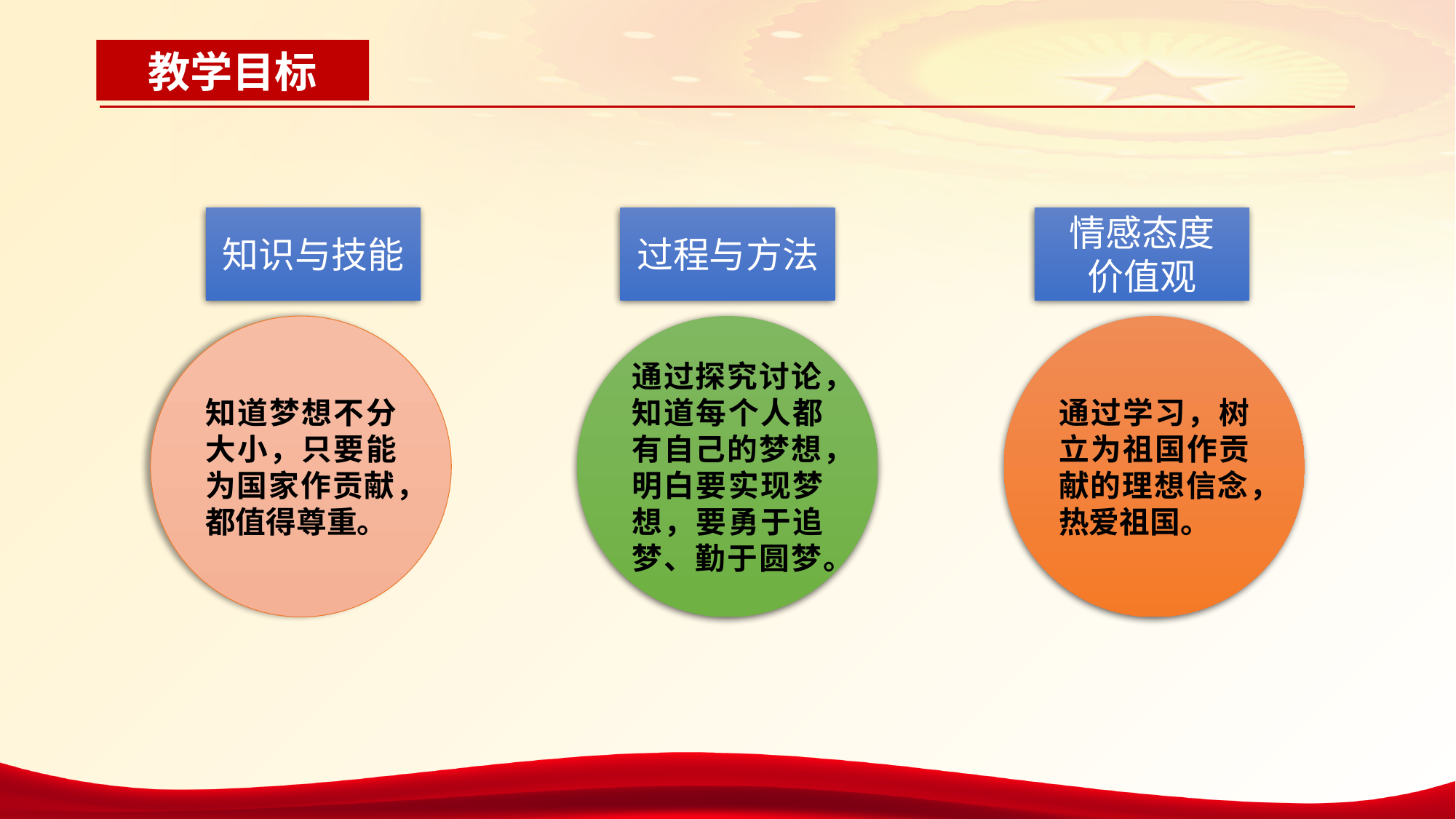

教学目标
知识与技能
过程与方法
情感态度
价值观
知道梦想不分大小，只要能为国家作贡献，都值得尊重。
通过探究讨论，知道每个人都有自己的梦想，明白要实现梦想，要勇于追梦、勤于圆梦。
通过学习，树立为祖国作贡献的理想信念，热爱祖国。